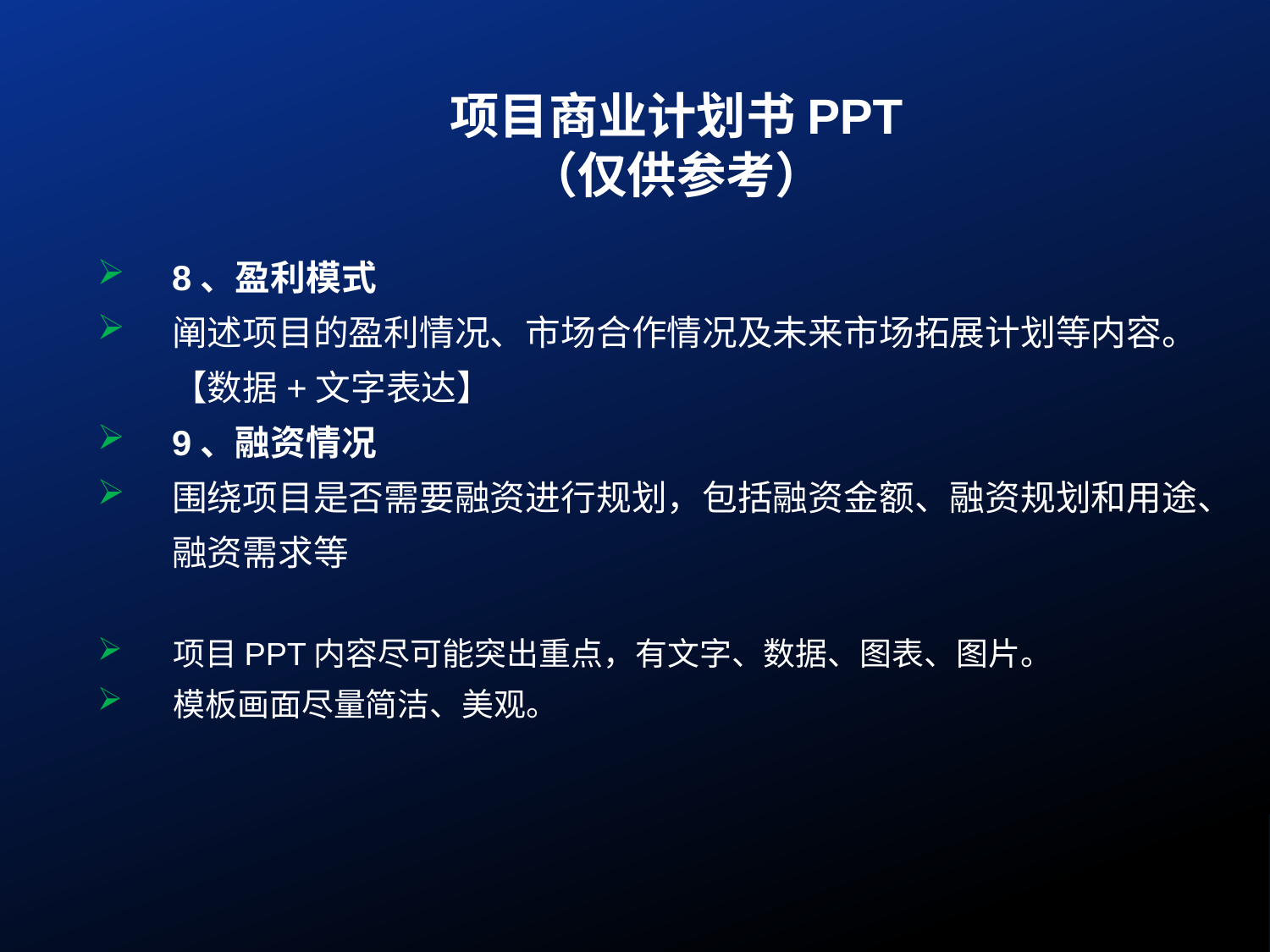

项目商业计划书PPT
（仅供参考）
8、盈利模式
阐述项目的盈利情况、市场合作情况及未来市场拓展计划等内容。【数据+文字表达】
9、融资情况
围绕项目是否需要融资进行规划，包括融资金额、融资规划和用途、融资需求等

项目PPT内容尽可能突出重点，有文字、数据、图表、图片。
模板画面尽量简洁、美观。